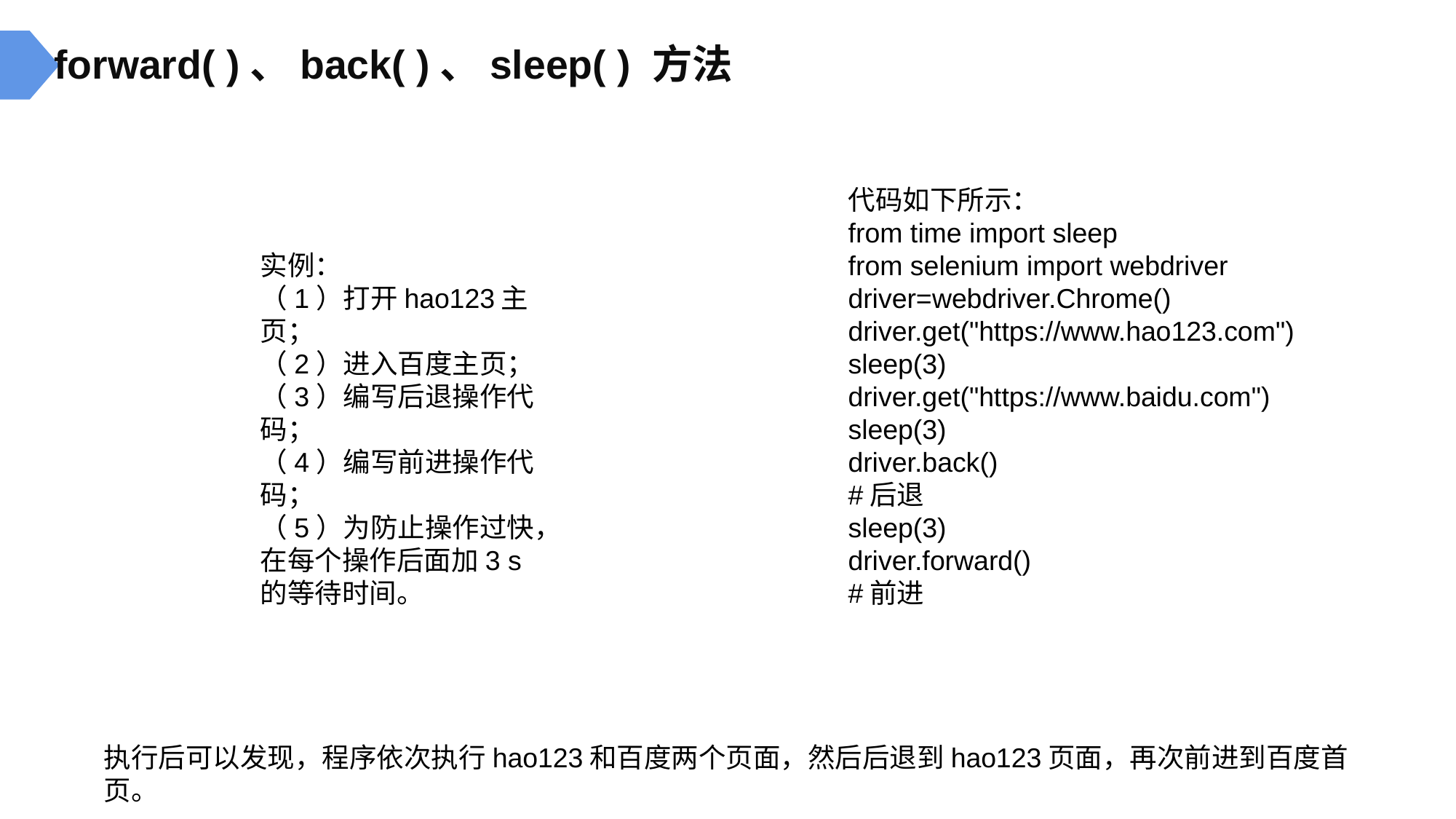

forward( )、back( )、sleep( ) 方法
代码如下所示：
from time import sleep
from selenium import webdriver
driver=webdriver.Chrome()
driver.get("https://www.hao123.com")
sleep(3)
driver.get("https://www.baidu.com")
sleep(3)
driver.back()
#后退
sleep(3)
driver.forward()
#前进

实例：
（1）打开hao123主页；
（2）进入百度主页；
（3）编写后退操作代码；
（4）编写前进操作代码；
（5）为防止操作过快，在每个操作后面加3 s的等待时间。
执行后可以发现，程序依次执行hao123和百度两个页面，然后后退到hao123页面，再次前进到百度首页。